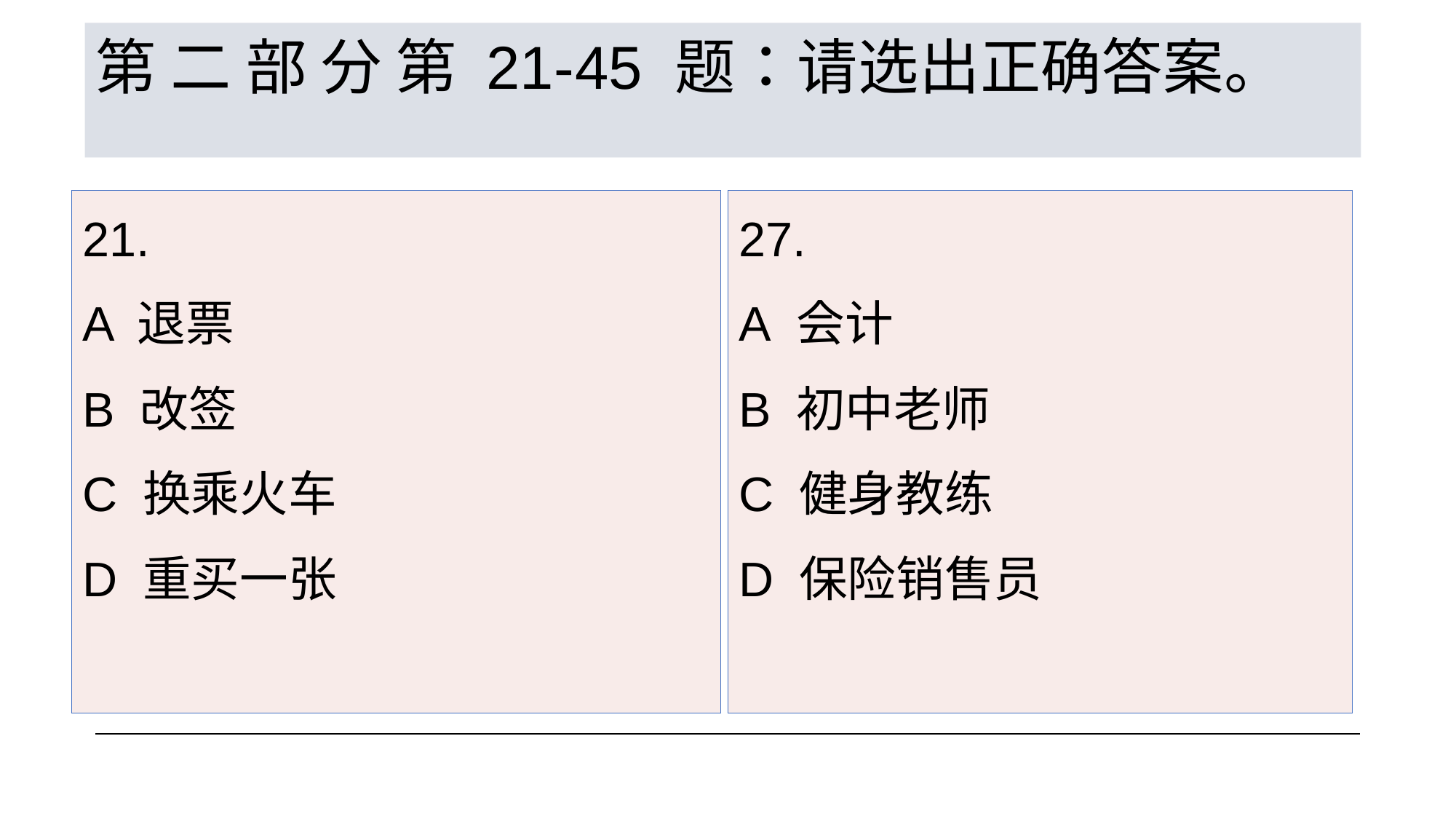

# 第 二 部 分 第 21-45 题：请选出正确答案。
21.
A 退票
B 改签
C 换乘火车
D 重买一张
27.
A 会计
B 初中老师
C 健身教练
D 保险销售员